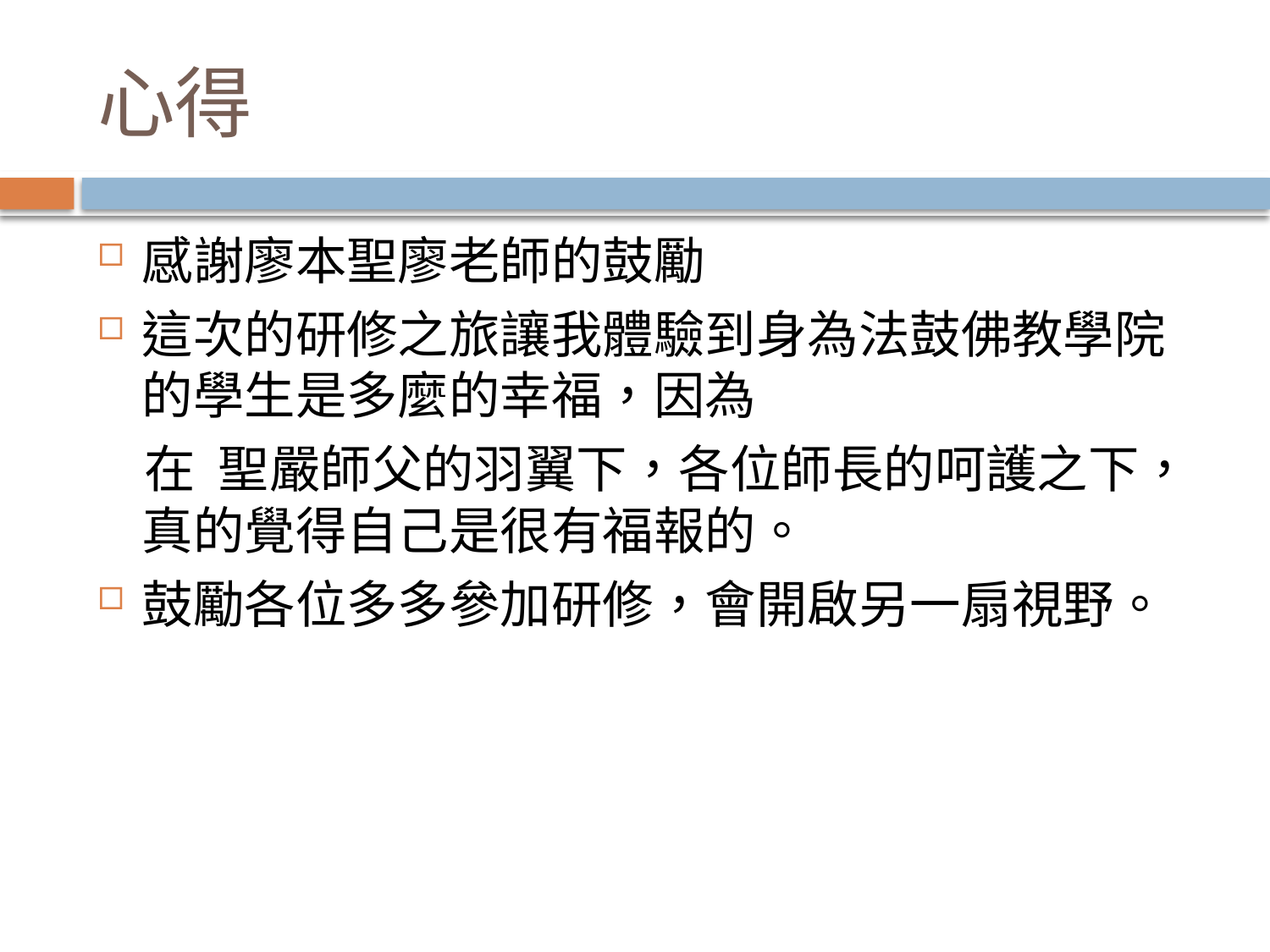

# 心得
感謝廖本聖廖老師的鼓勵
這次的研修之旅讓我體驗到身為法鼓佛教學院的學生是多麼的幸福，因為
   在  聖嚴師父的羽翼下，各位師長的呵護之下，真的覺得自己是很有福報的。
鼓勵各位多多參加研修，會開啟另一扇視野。